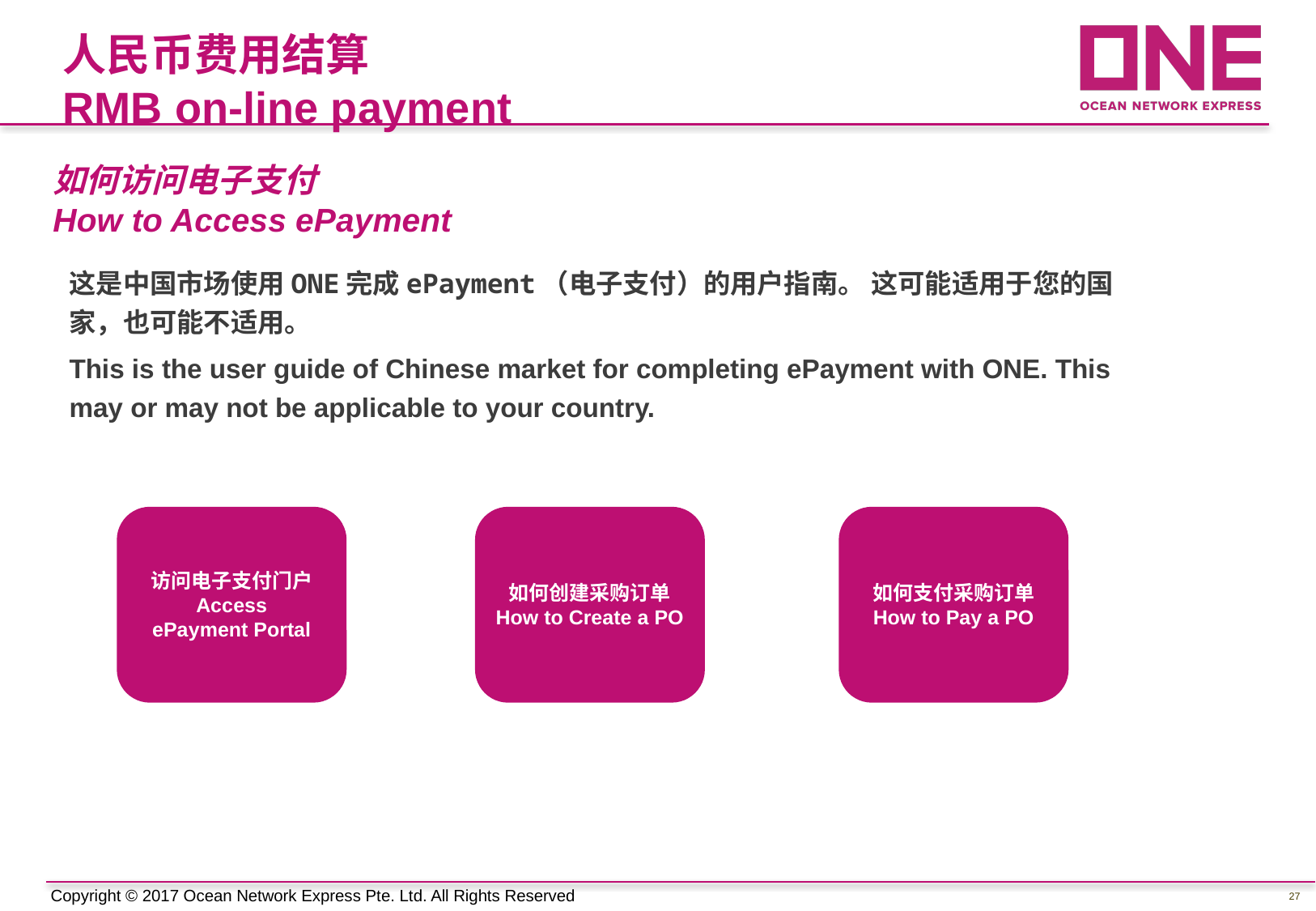

人民币费用结算
RMB on-line payment
如何访问电子支付
How to Access ePayment

这是中国市场使用ONE完成ePayment（电子支付）的用户指南。 这可能适用于您的国家，也可能不适用。
This is the user guide of Chinese market for completing ePayment with ONE. This may or may not be applicable to your country.

访问电子支付门户
Access
ePayment Portal
如何创建采购订单
How to Create a PO
如何支付采购订单
How to Pay a PO
27